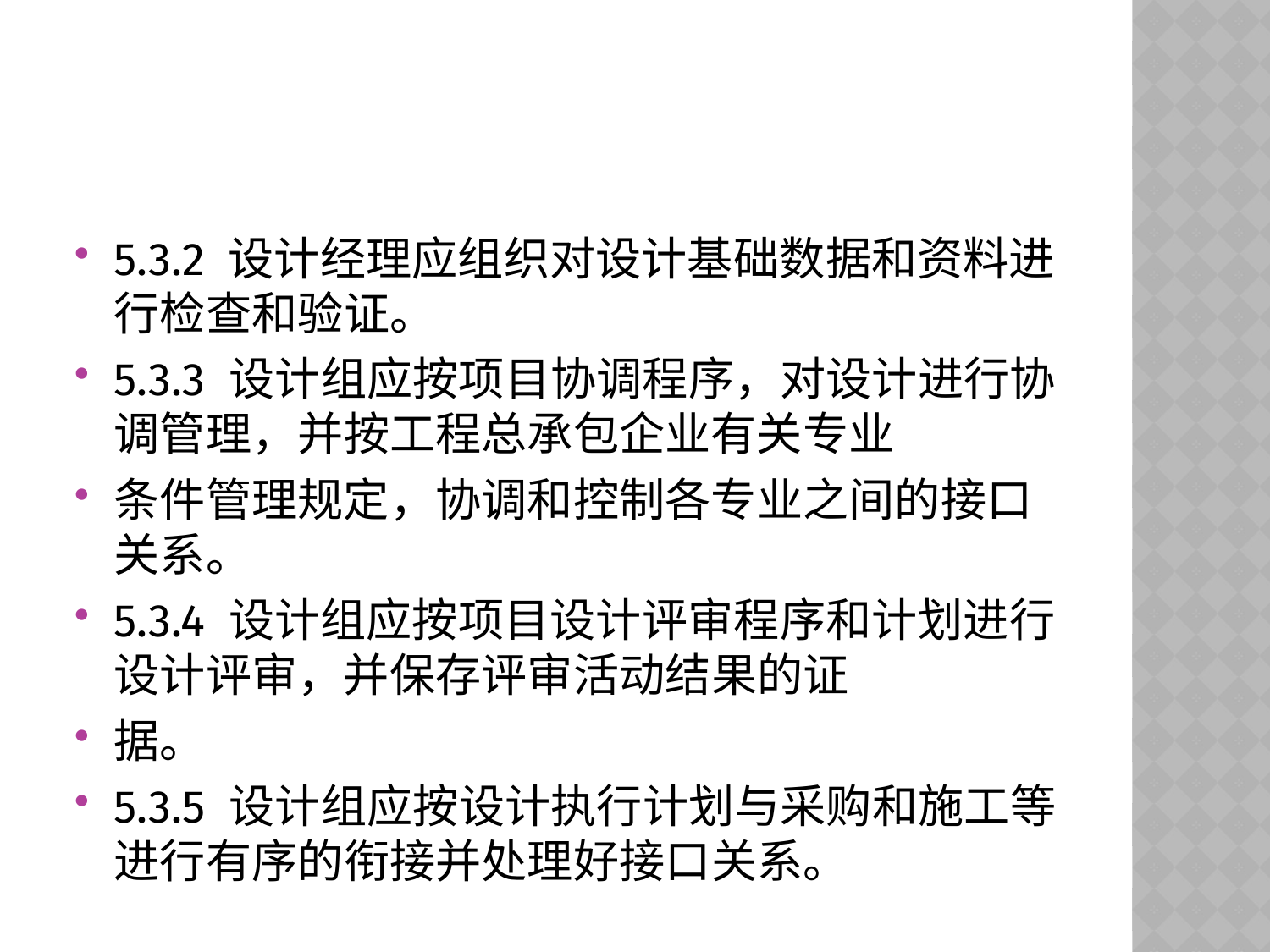

#
5.3.2 设计经理应组织对设计基础数据和资料进行检查和验证。
5.3.3 设计组应按项目协调程序，对设计进行协调管理，并按工程总承包企业有关专业
条件管理规定，协调和控制各专业之间的接口关系。
5.3.4 设计组应按项目设计评审程序和计划进行设计评审，并保存评审活动结果的证
据。
5.3.5 设计组应按设计执行计划与采购和施工等进行有序的衔接并处理好接口关系。